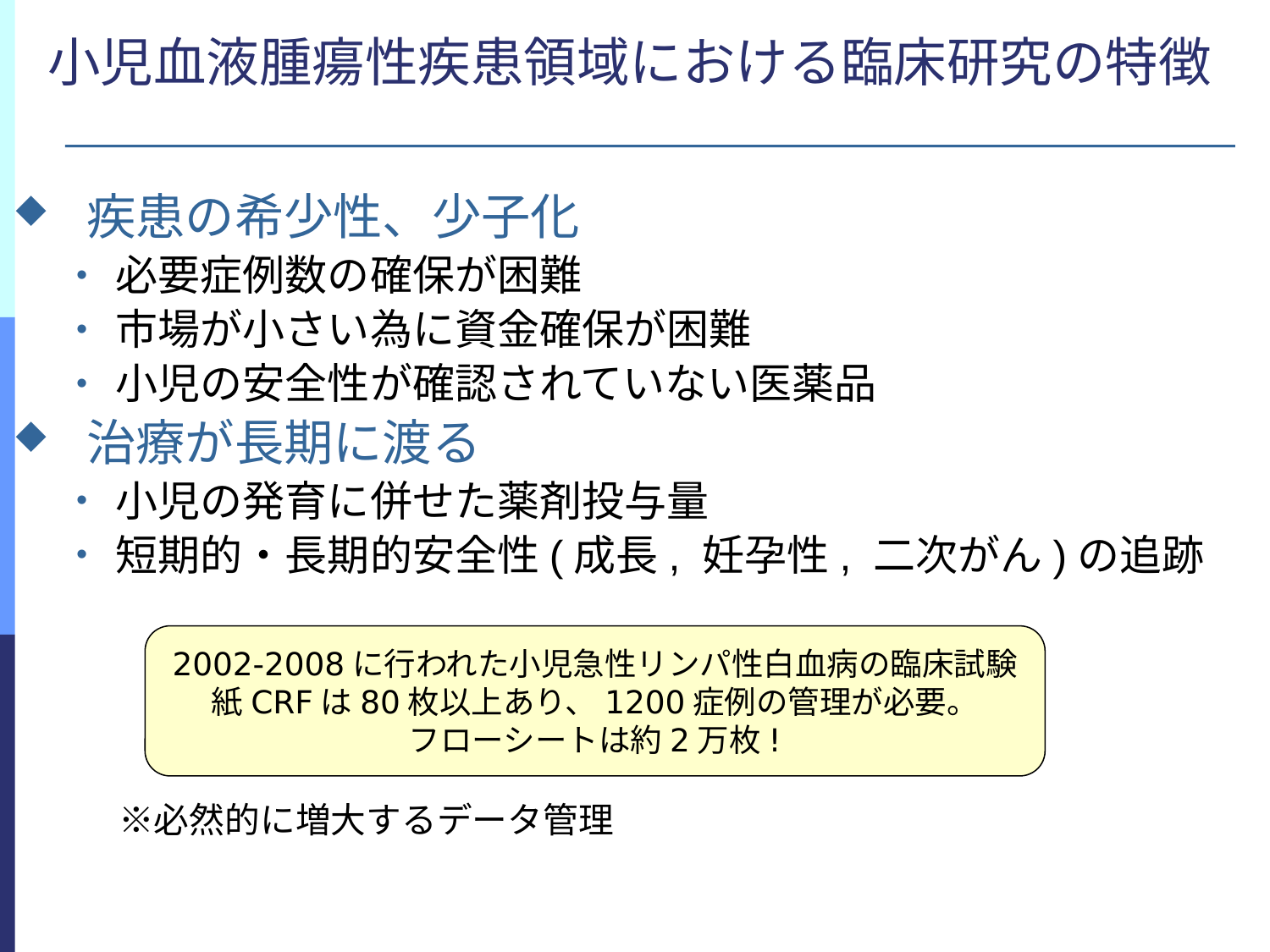

# 小児血液腫瘍性疾患領域における臨床研究の特徴
疾患の希少性、少子化
必要症例数の確保が困難
市場が小さい為に資金確保が困難
小児の安全性が確認されていない医薬品
治療が長期に渡る
小児の発育に併せた薬剤投与量
短期的・長期的安全性(成長, 妊孕性, 二次がん)の追跡

　　　※必然的に増大するデータ管理

2002-2008に行われた小児急性リンパ性白血病の臨床試験
紙CRFは80枚以上あり、1200症例の管理が必要。
フローシートは約2万枚!